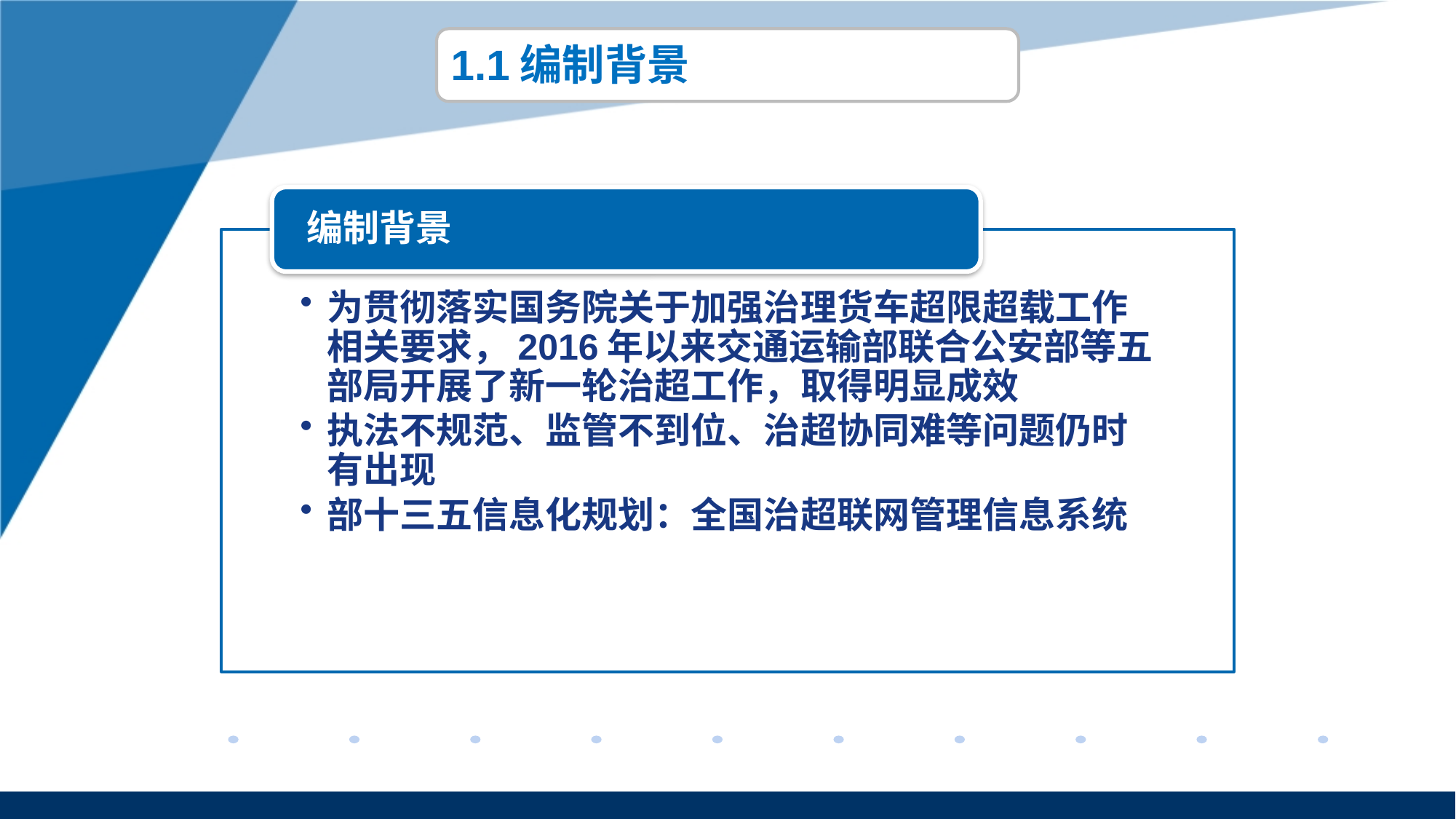

1.1编制背景
为贯彻落实国务院关于加强治理货车超限超载工作相关要求，2016年以来交通运输部联合公安部等五部局开展了新一轮治超工作，取得明显成效
执法不规范、监管不到位、治超协同难等问题仍时有出现
部十三五信息化规划：全国治超联网管理信息系统
编制背景